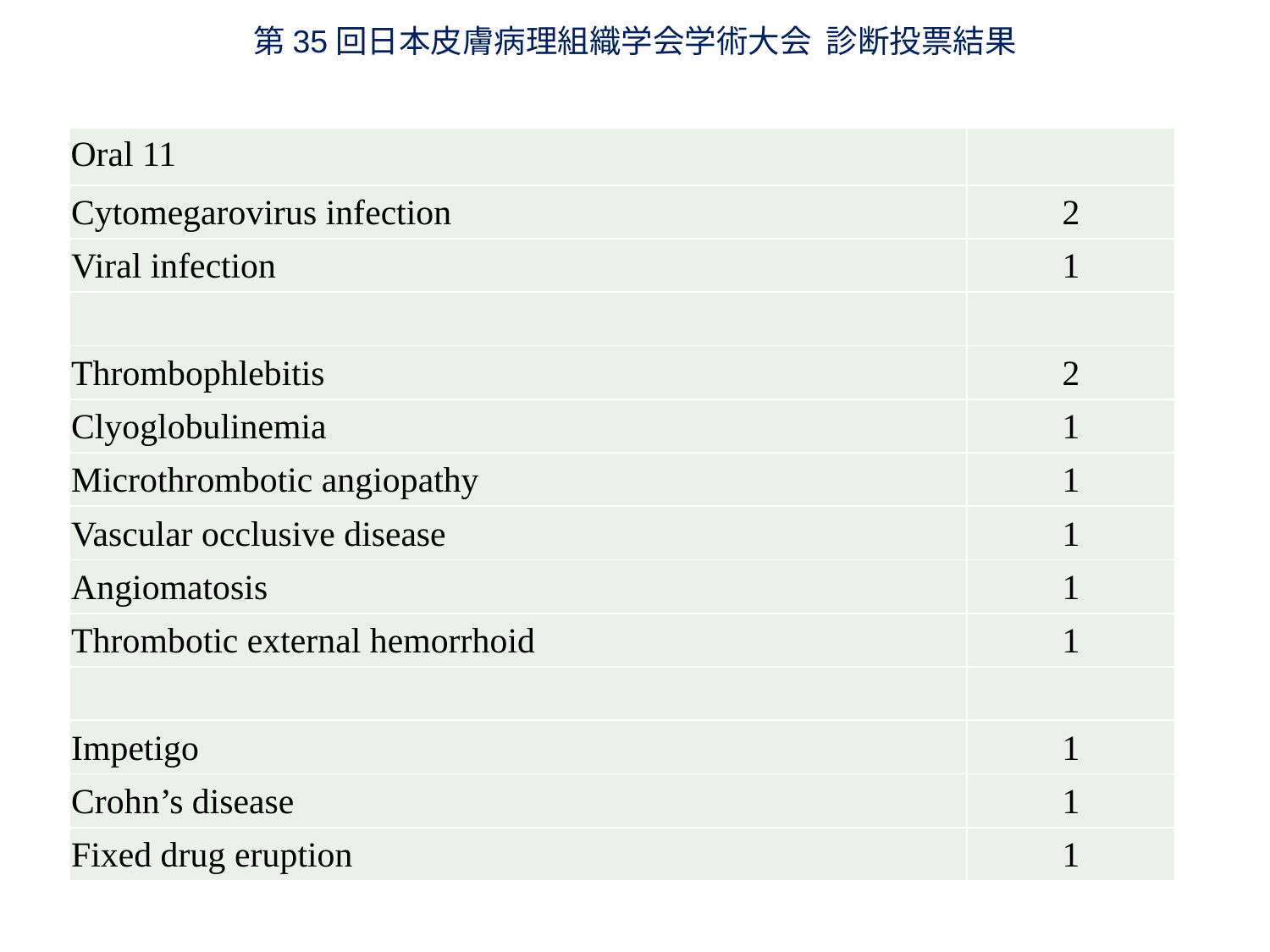

第35回日本皮膚病理組織学会学術大会  診断投票結果
| Oral 11 |  |
| --- | --- |
| Cytomegarovirus infection | 2 |
| Viral infection | 1 |
|  |  |
| Thrombophlebitis | 2 |
| Clyoglobulinemia | 1 |
| Microthrombotic angiopathy | 1 |
| Vascular occlusive disease | 1 |
| Angiomatosis | 1 |
| Thrombotic external hemorrhoid | 1 |
|  |  |
| Impetigo | 1 |
| Crohn’s disease | 1 |
| Fixed drug eruption | 1 |